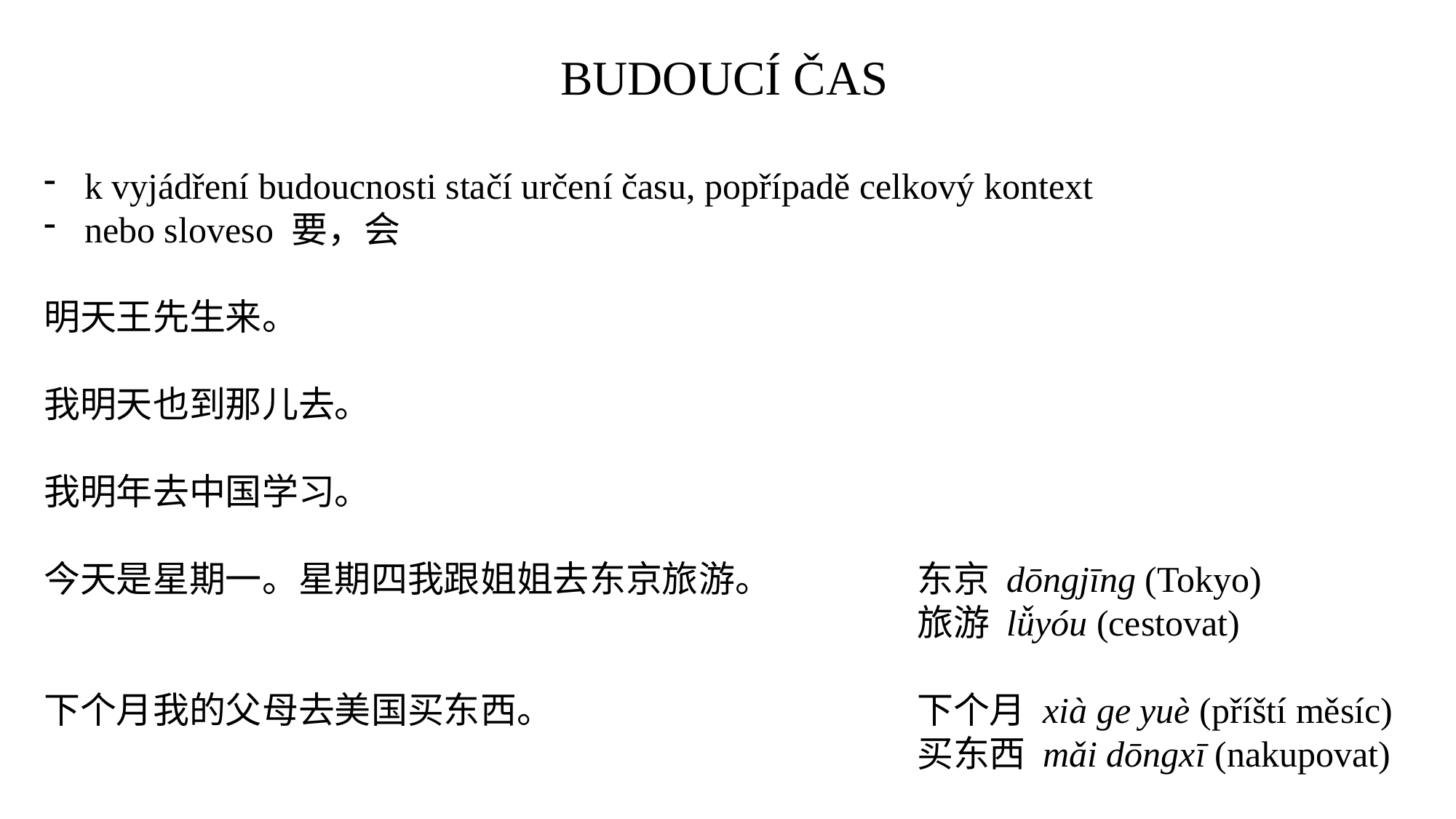

BUDOUCÍ ČAS

k vyjádření budoucnosti stačí určení času, popřípadě celkový kontext
nebo sloveso 要，会

明天王先生来。

我明天也到那儿去。

我明年去中国学习。

今天是星期一。星期四我跟姐姐去东京旅游。		东京 dōngjīng (Tokyo)
								旅游 lǚyóu (cestovat)

下个月我的父母去美国买东西。				下个月 xià ge yuè (příští měsíc)
								买东西 mǎi dōngxī (nakupovat)